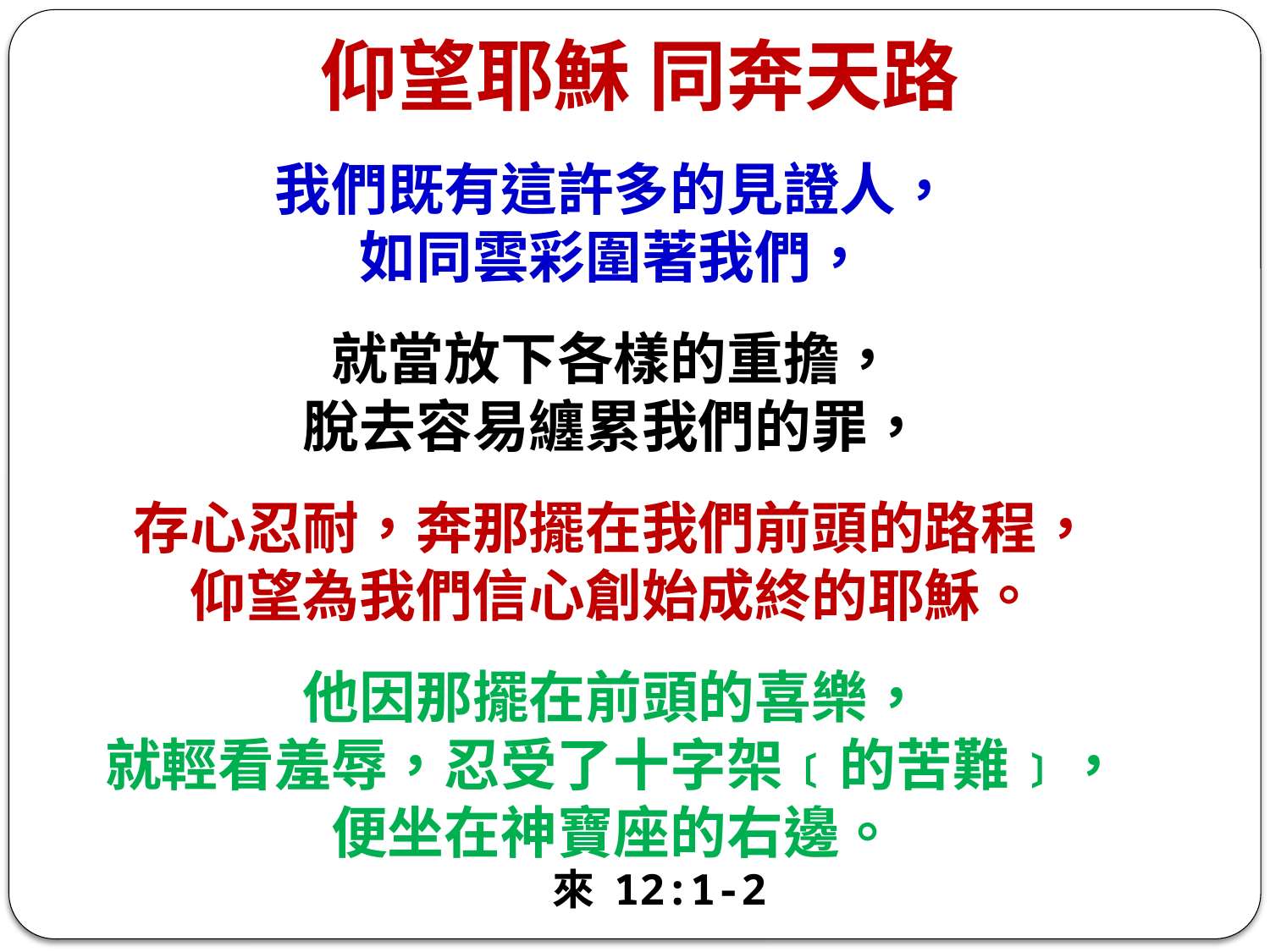

仰望耶穌 同奔天路
我們既有這許多的見證人，
如同雲彩圍著我們，

就當放下各樣的重擔，
脫去容易纏累我們的罪，

存心忍耐，奔那擺在我們前頭的路程，
仰望為我們信心創始成終的耶穌。

他因那擺在前頭的喜樂，
就輕看羞辱，忍受了十字架﹝的苦難﹞，
便坐在神寶座的右邊。
來 12:1-2